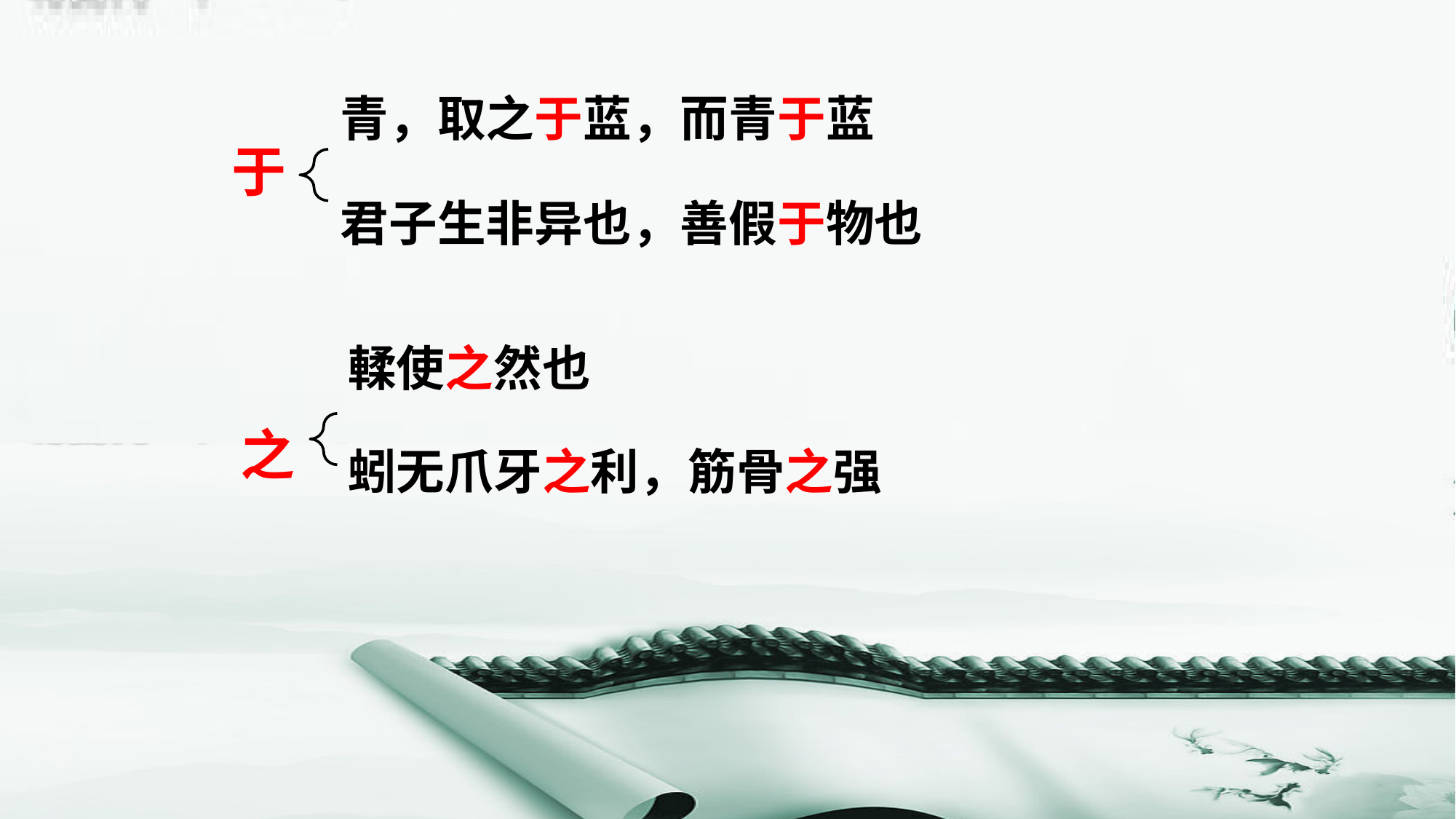

青，取之于蓝，而青于蓝

君子生非异也，善假于物也

于

輮使之然也

蚓无爪牙之利，筋骨之强

之